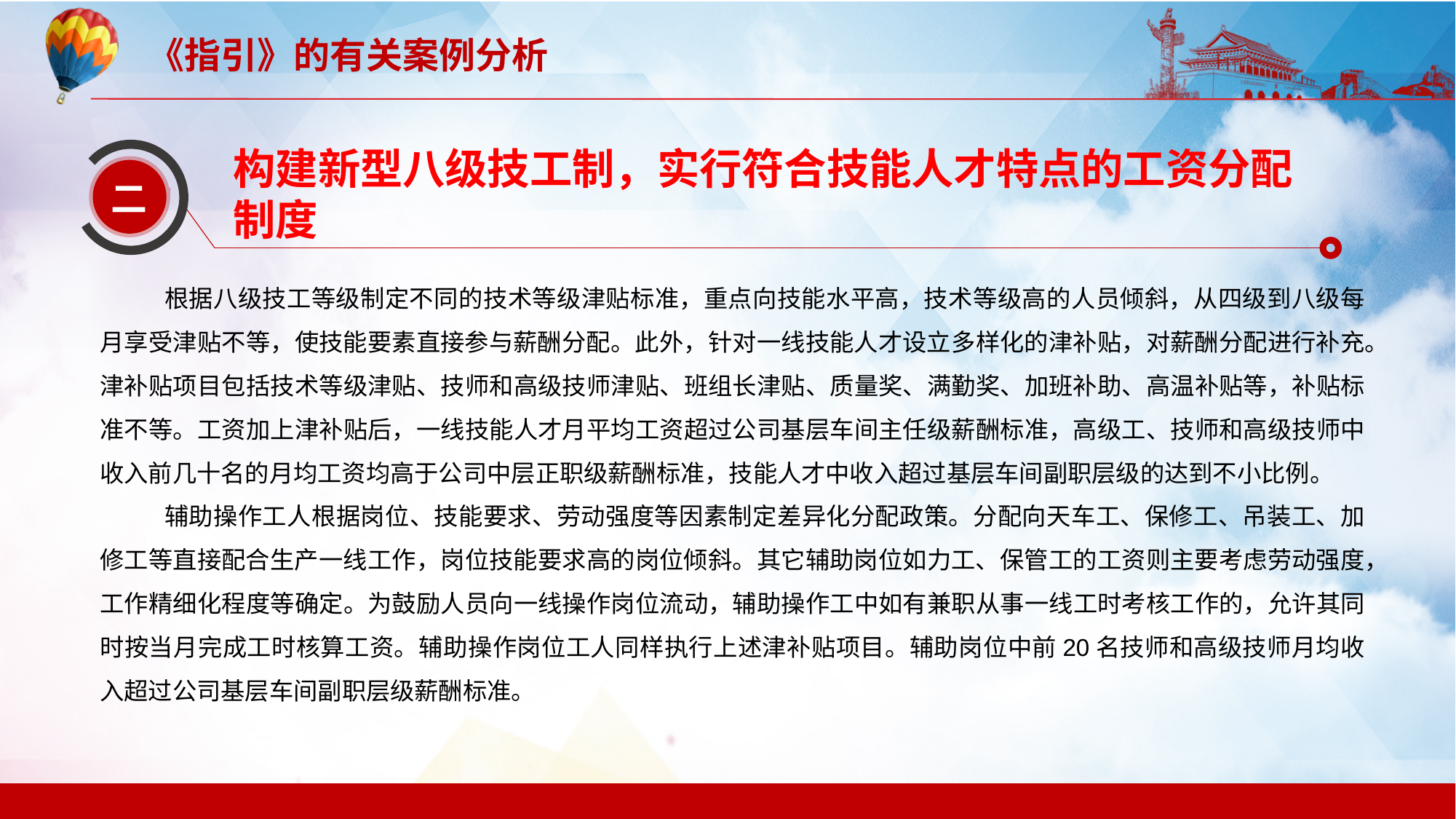

构建新型八级技工制，实行符合技能人才特点的工资分配制度

二

根据八级技工等级制定不同的技术等级津贴标准，重点向技能水平高，技术等级高的人员倾斜，从四级到八级每月享受津贴不等，使技能要素直接参与薪酬分配。此外，针对一线技能人才设立多样化的津补贴，对薪酬分配进行补充。津补贴项目包括技术等级津贴、技师和高级技师津贴、班组长津贴、质量奖、满勤奖、加班补助、高温补贴等，补贴标准不等。工资加上津补贴后，一线技能人才月平均工资超过公司基层车间主任级薪酬标准，高级工、技师和高级技师中收入前几十名的月均工资均高于公司中层正职级薪酬标准，技能人才中收入超过基层车间副职层级的达到不小比例。
辅助操作工人根据岗位、技能要求、劳动强度等因素制定差异化分配政策。分配向天车工、保修工、吊装工、加修工等直接配合生产一线工作，岗位技能要求高的岗位倾斜。其它辅助岗位如力工、保管工的工资则主要考虑劳动强度，工作精细化程度等确定。为鼓励人员向一线操作岗位流动，辅助操作工中如有兼职从事一线工时考核工作的，允许其同时按当月完成工时核算工资。辅助操作岗位工人同样执行上述津补贴项目。辅助岗位中前20名技师和高级技师月均收入超过公司基层车间副职层级薪酬标准。